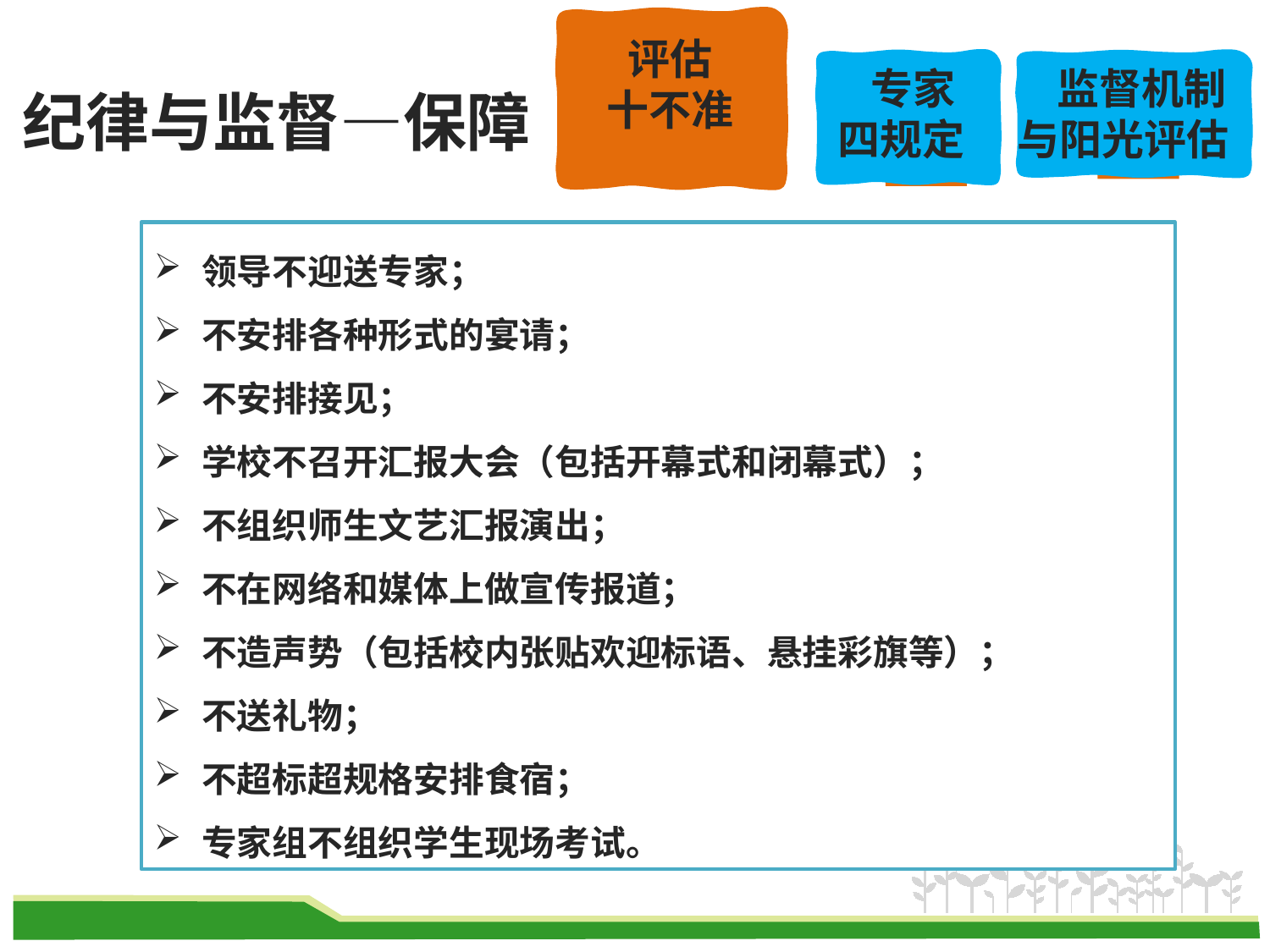

评估
十不准
课程
介绍

专家
四规定
课程
介绍

监督机制
与阳光评估
课程
介绍
纪律与监督—保障
领导不迎送专家；
不安排各种形式的宴请；
不安排接见；
学校不召开汇报大会（包括开幕式和闭幕式）；
不组织师生文艺汇报演出；
不在网络和媒体上做宣传报道；
不造声势（包括校内张贴欢迎标语、悬挂彩旗等）；
不送礼物；
不超标超规格安排食宿；
专家组不组织学生现场考试。
48